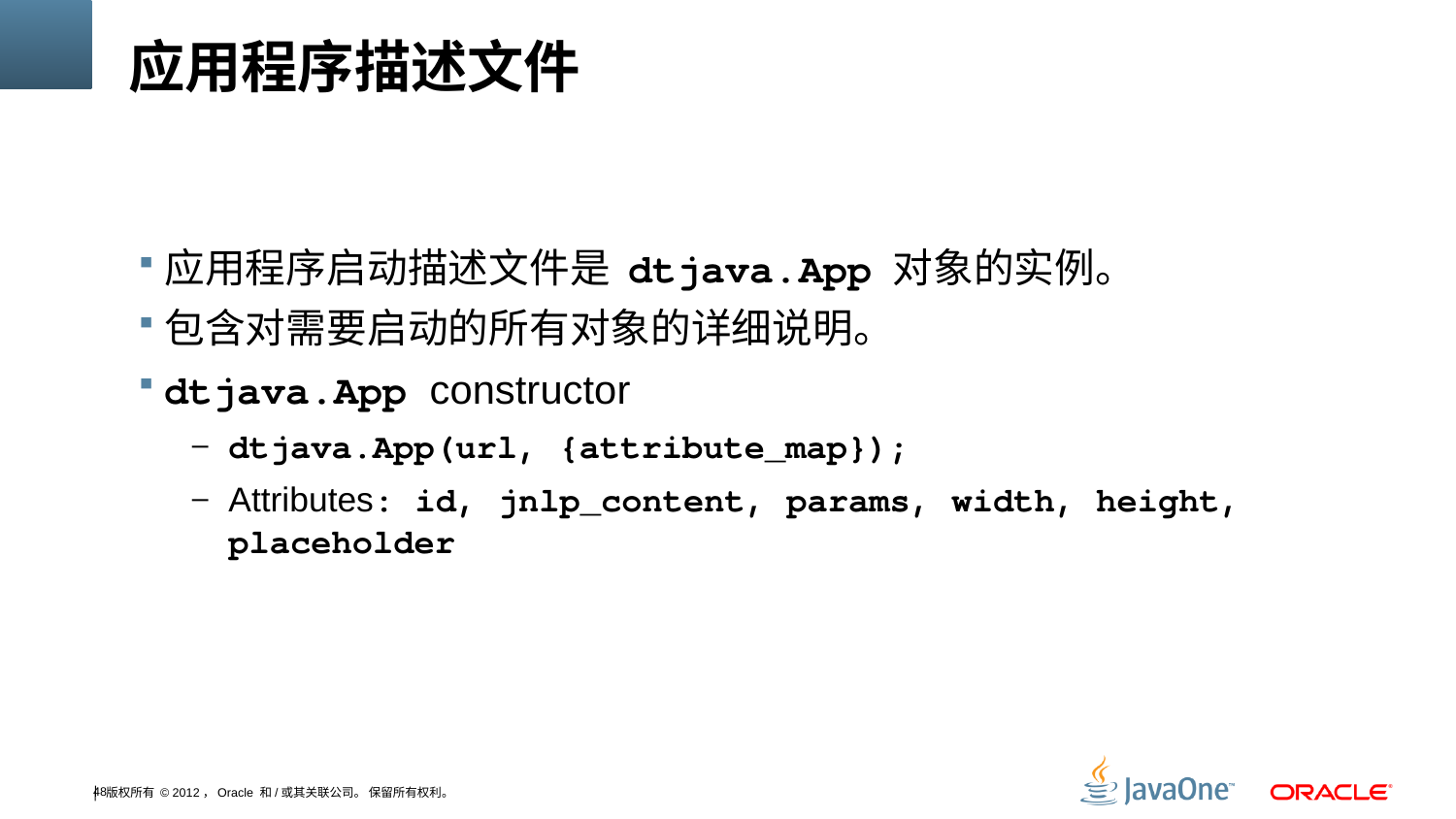

# 应用程序描述文件

应用程序启动描述文件是 dtjava.App 对象的实例。
包含对需要启动的所有对象的详细说明。
dtjava.App  constructor
dtjava.App(url, {attribute_map});
Attributes: id, jnlp_content, params, width, height, placeholder